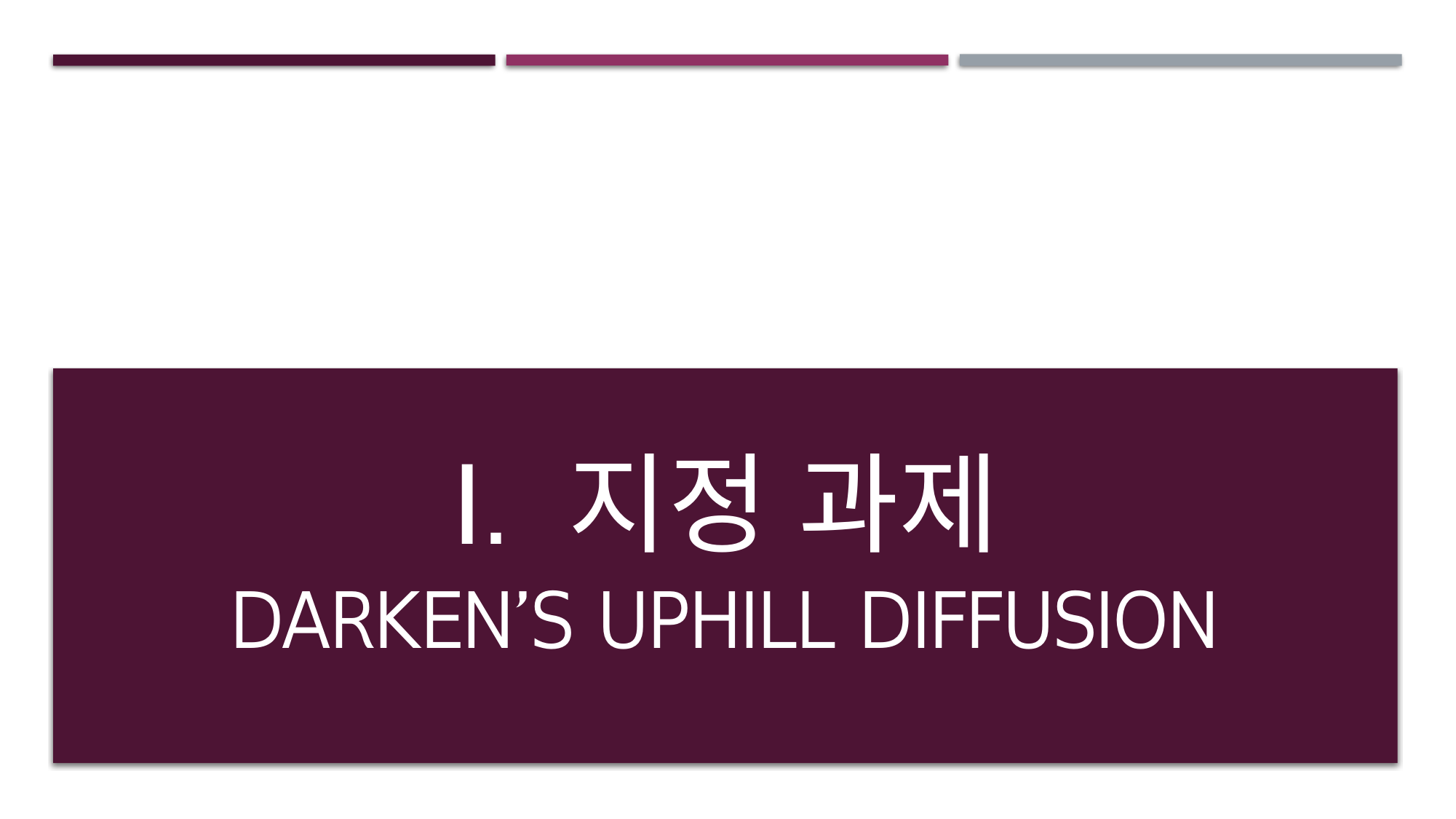

# Ⅰ. 지정 과제 darken’s uphill diffusion